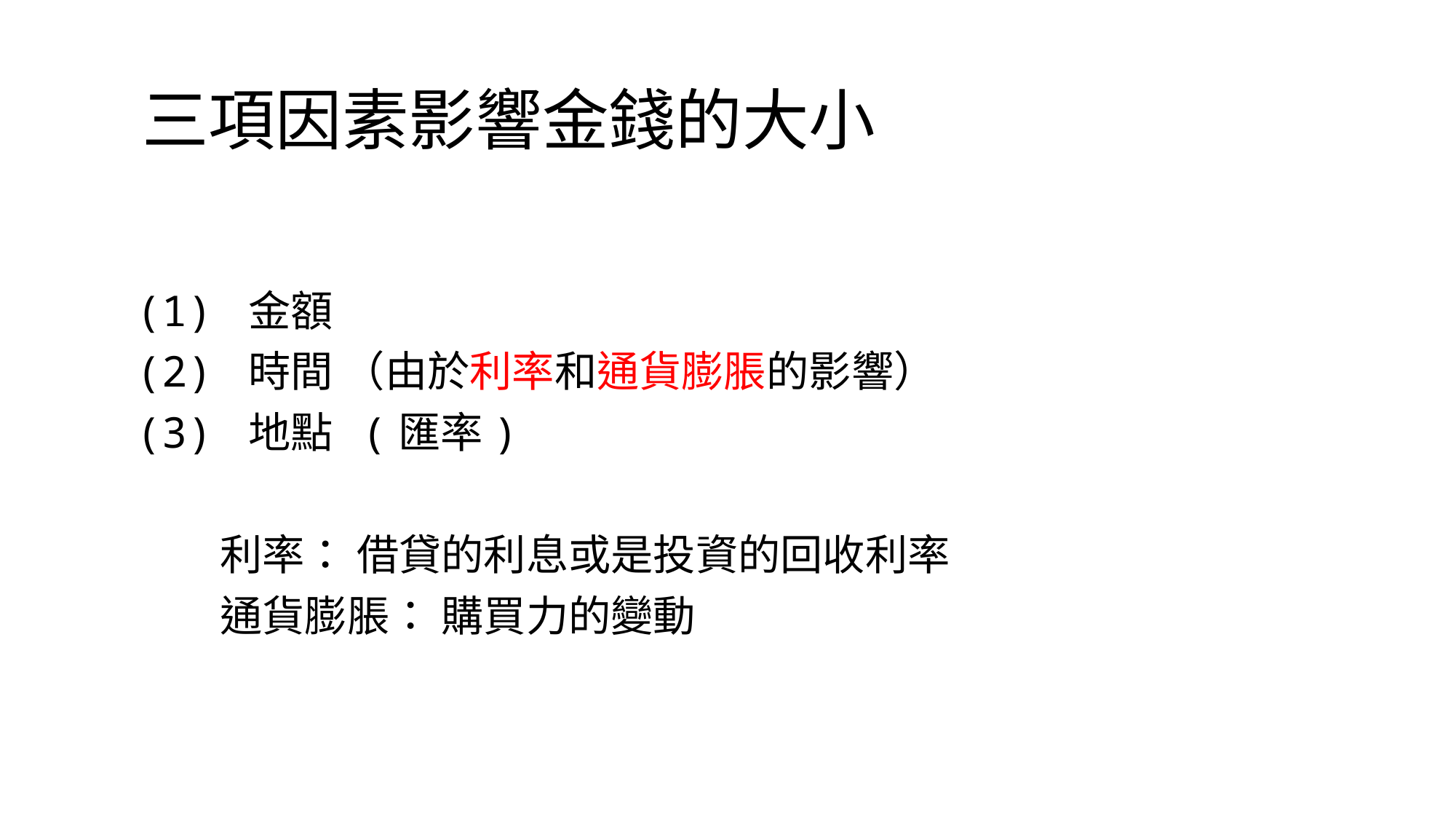

# 三項因素影響金錢的大小

 (1) 金額
 (2) 時間 （由於利率和通貨膨脹的影響）
 (3) 地點  (匯率)

	利率： 借貸的利息或是投資的回收利率
     	通貨膨脹： 購買力的變動